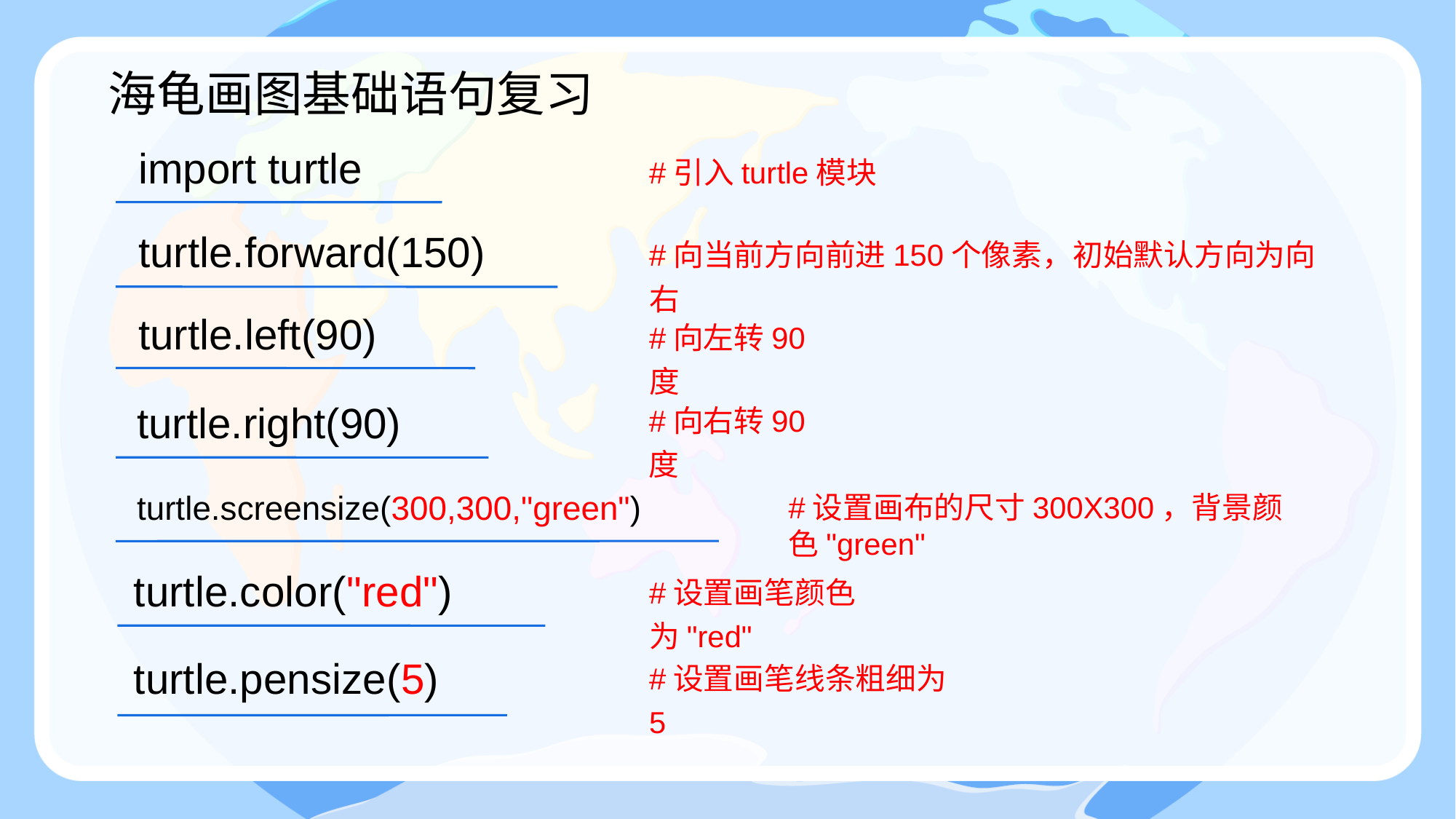

海龟画图基础语句复习
import turtle
#引入turtle模块

turtle.forward(150)
#向当前方向前进150个像素，初始默认方向为向右

turtle.left(90)
#向左转90度

turtle.right(90)
#向右转90度

turtle.screensize(300,300,"green")
#设置画布的尺寸300X300，背景颜色"green"

turtle.color("red")
#设置画笔颜色为"red"

turtle.pensize(5)
#设置画笔线条粗细为5